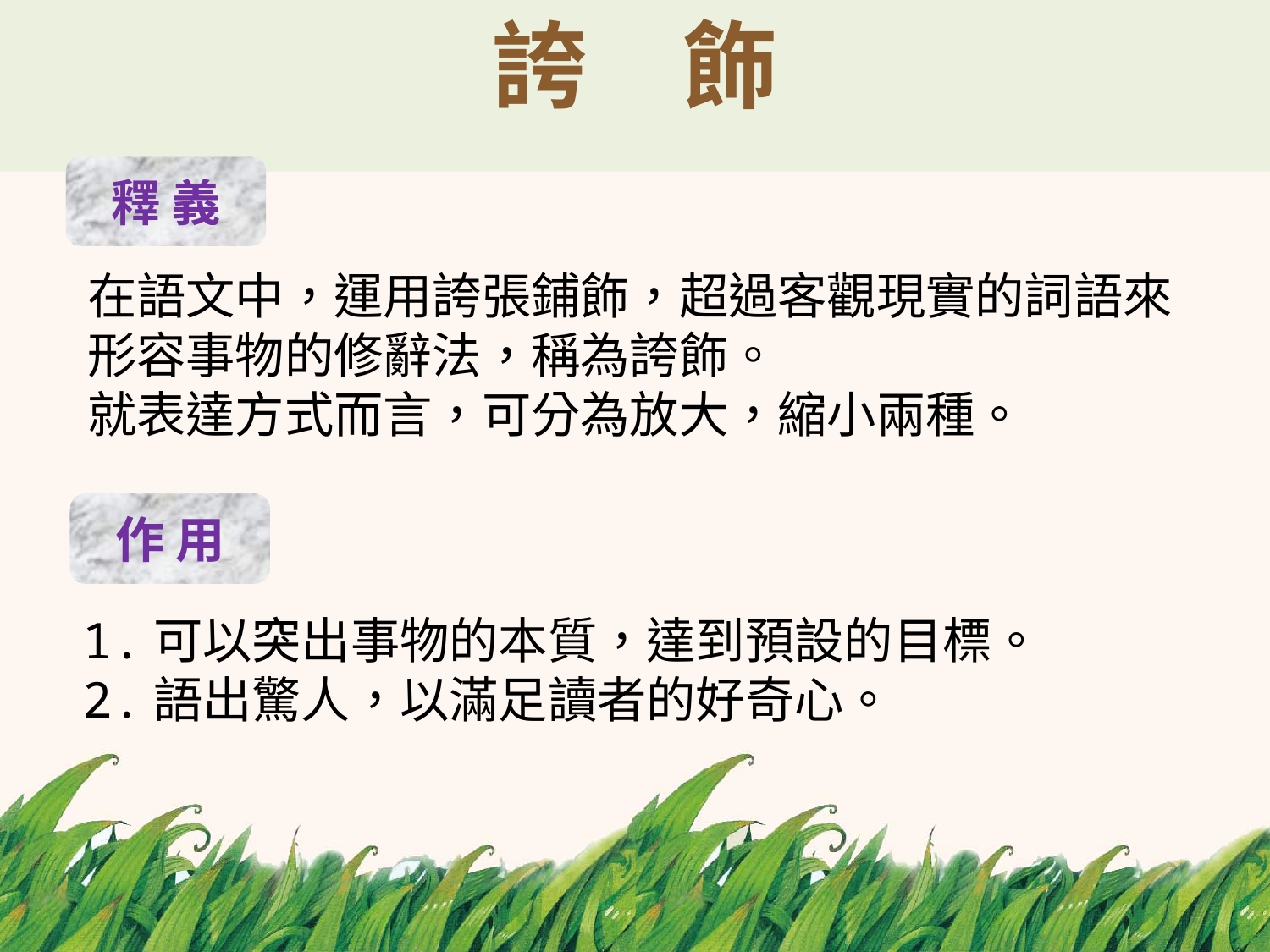

# 誇　飾
釋 義
在語文中，運用誇張鋪飾，超過客觀現實的詞語來形容事物的修辭法，稱為誇飾。
就表達方式而言，可分為放大，縮小兩種。
作 用
1.可以突出事物的本質，達到預設的目標。
2.語出驚人，以滿足讀者的好奇心。